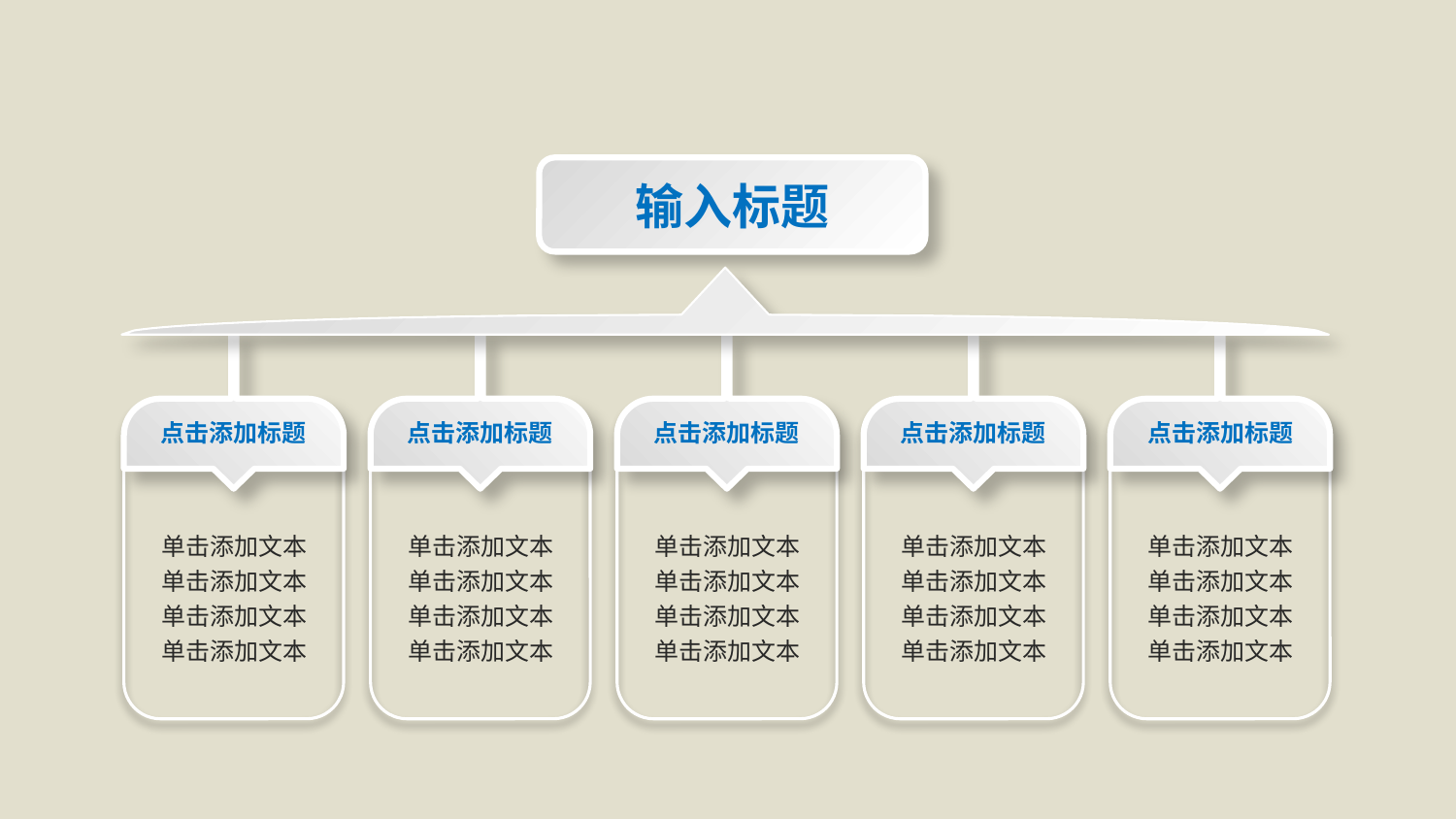

输入标题

点击添加标题
点击添加标题
点击添加标题
点击添加标题
点击添加标题
单击添加文本
单击添加文本
单击添加文本
单击添加文本
单击添加文本
单击添加文本
单击添加文本
单击添加文本
单击添加文本
单击添加文本
单击添加文本
单击添加文本
单击添加文本
单击添加文本
单击添加文本
单击添加文本
单击添加文本
单击添加文本
单击添加文本
单击添加文本